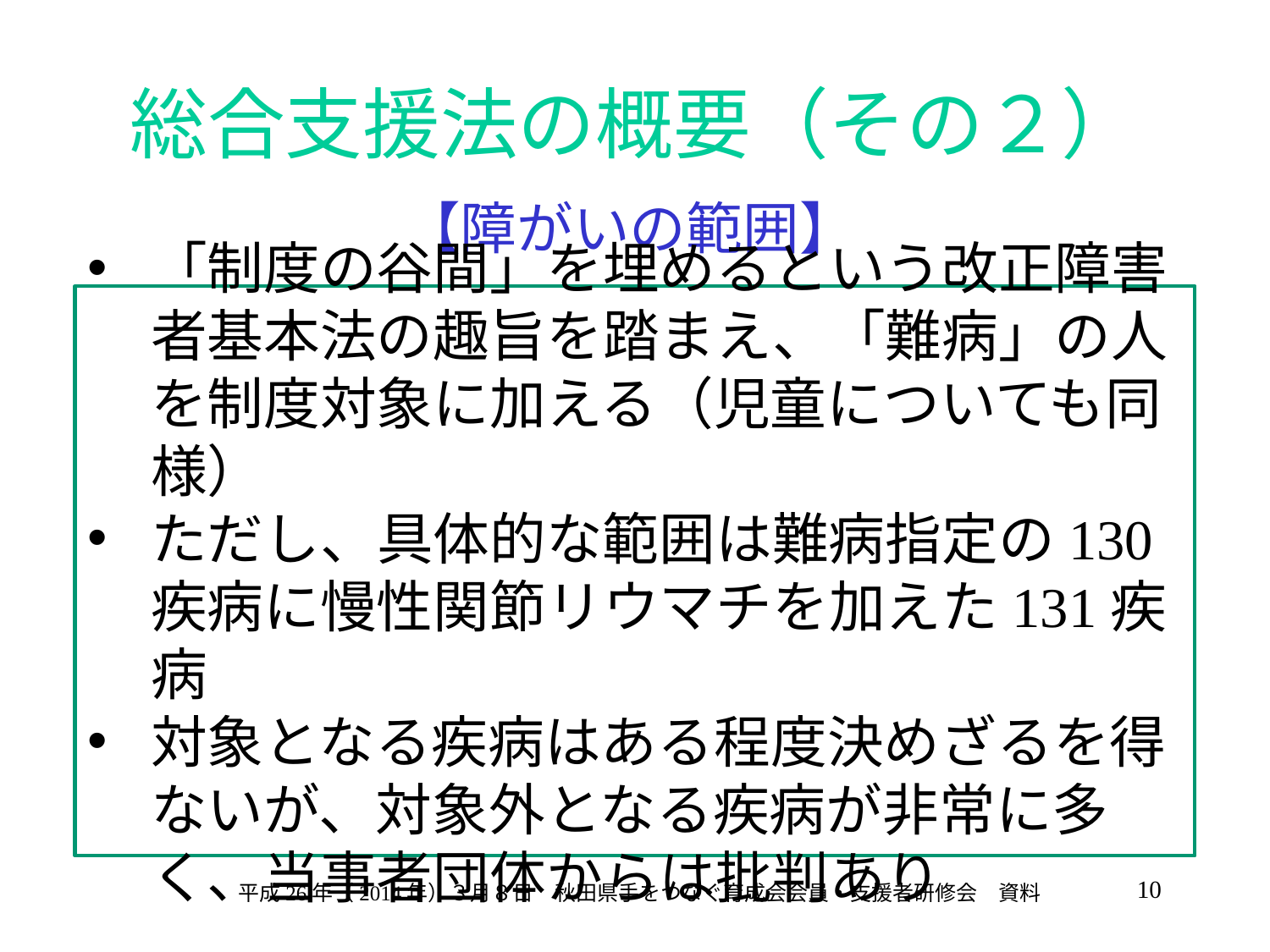

# 総合支援法の概要（その２）
【障がいの範囲】
「制度の谷間」を埋めるという改正障害者基本法の趣旨を踏まえ、「難病」の人を制度対象に加える（児童についても同様）
ただし、具体的な範囲は難病指定の130疾病に慢性関節リウマチを加えた131疾病
対象となる疾病はある程度決めざるを得ないが、対象外となる疾病が非常に多く、当事者団体からは批判あり
10